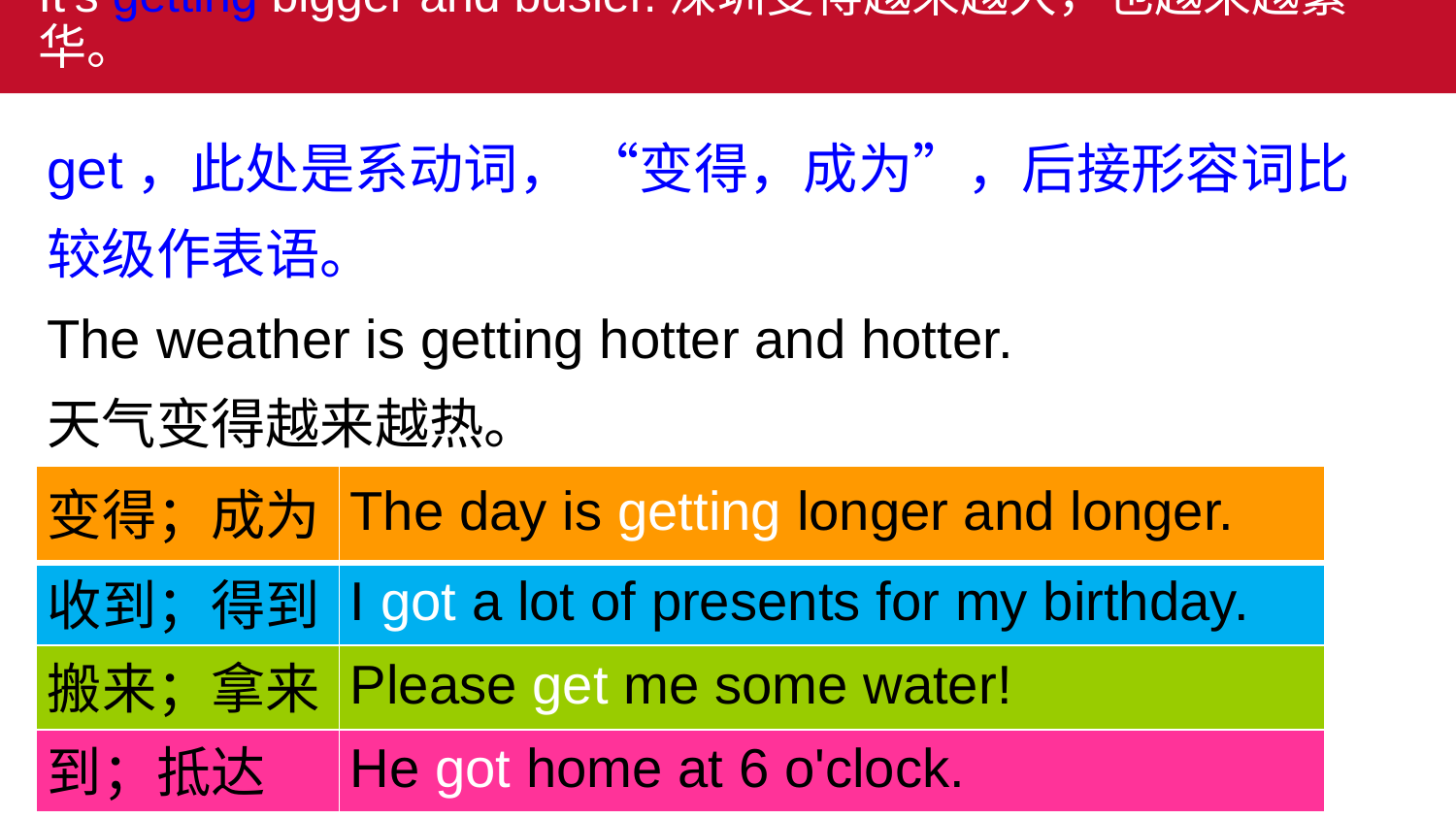

# It's getting bigger and busier.深圳变得越来越大，也越来越繁华。
get，此处是系动词， “变得，成为”，后接形容词比较级作表语。
The weather is getting hotter and hotter.
天气变得越来越热。
| 变得；成为 | The day is getting longer and longer. |
| --- | --- |
| 收到；得到 | I got a lot of presents for my birthday. |
| 搬来；拿来 | Please get me some water! |
| 到；抵达 | He got home at 6 o'clock. |